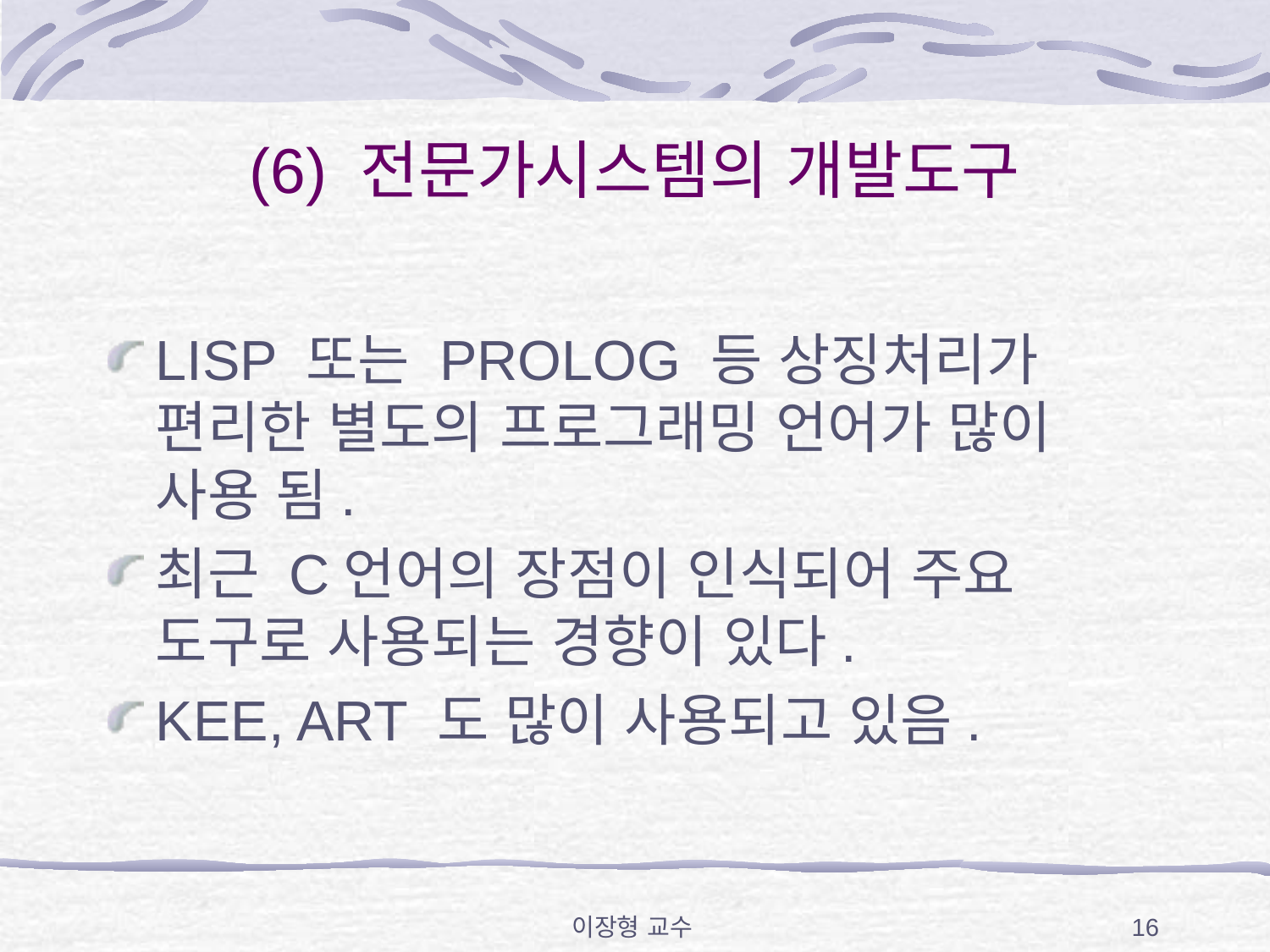

# (6) 전문가시스템의 개발도구
LISP 또는 PROLOG 등 상징처리가 편리한 별도의 프로그래밍 언어가 많이 사용 됨.
최근 C언어의 장점이 인식되어 주요 도구로 사용되는 경향이 있다.
KEE, ART 도 많이 사용되고 있음.
이장형 교수
16